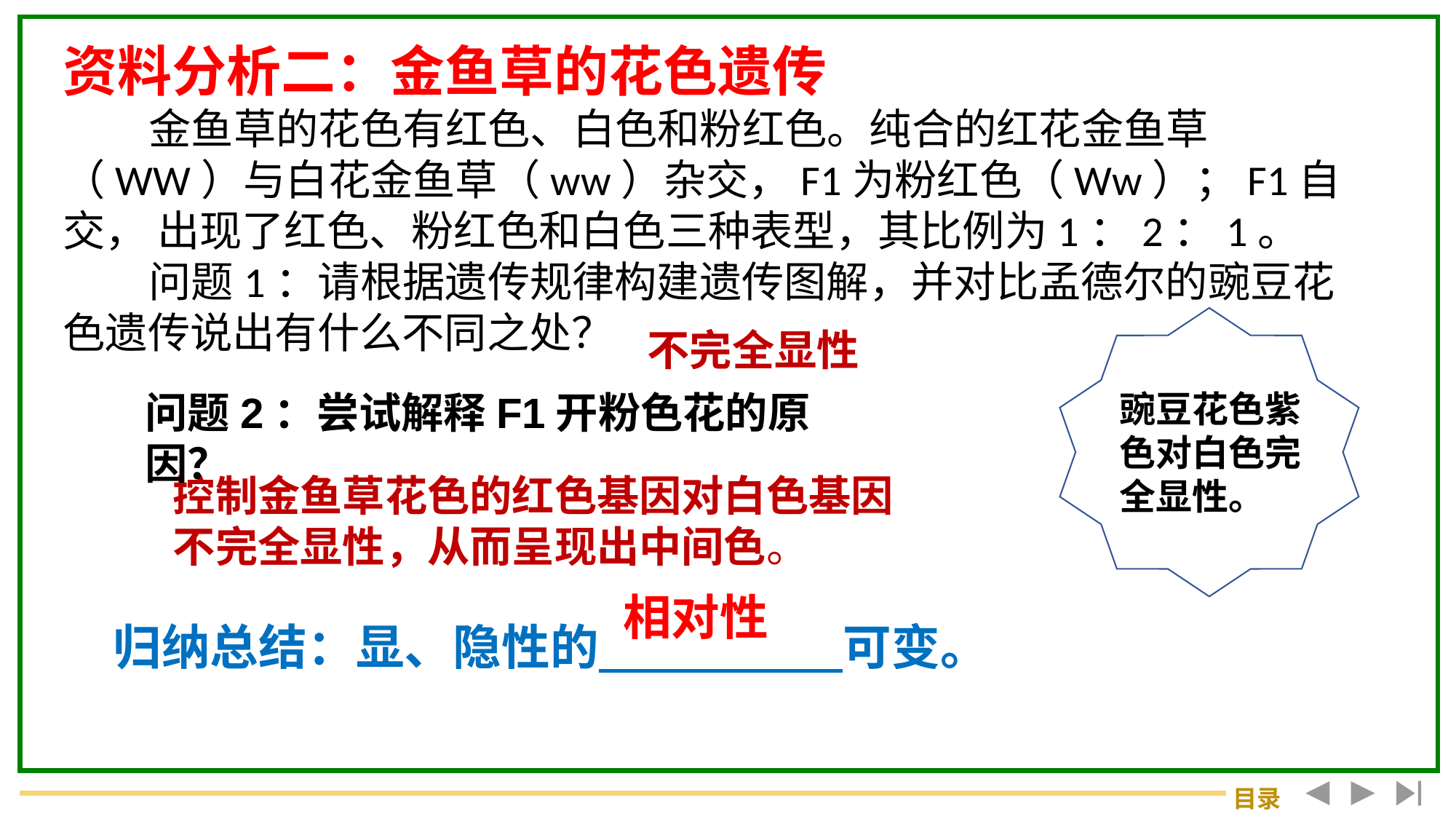

资料分析二：金鱼草的花色遗传
        金鱼草的花色有红色、白色和粉红色。纯合的红花金鱼草（WW）与白花金鱼草（ww）杂交，F1为粉红色（Ww）；F1自交， 出现了红色、粉红色和白色三种表型，其比例为1：2：1。
        问题1：请根据遗传规律构建遗传图解，并对比孟德尔的豌豆花色遗传说出有什么不同之处？

不完全显性
问题2：尝试解释F1开粉色花的原因？
豌豆花色紫色对白色完全显性。
控制金鱼草花色的红色基因对白色基因不完全显性，从而呈现出中间色。
相对性
归纳总结：显、隐性的                      可变。